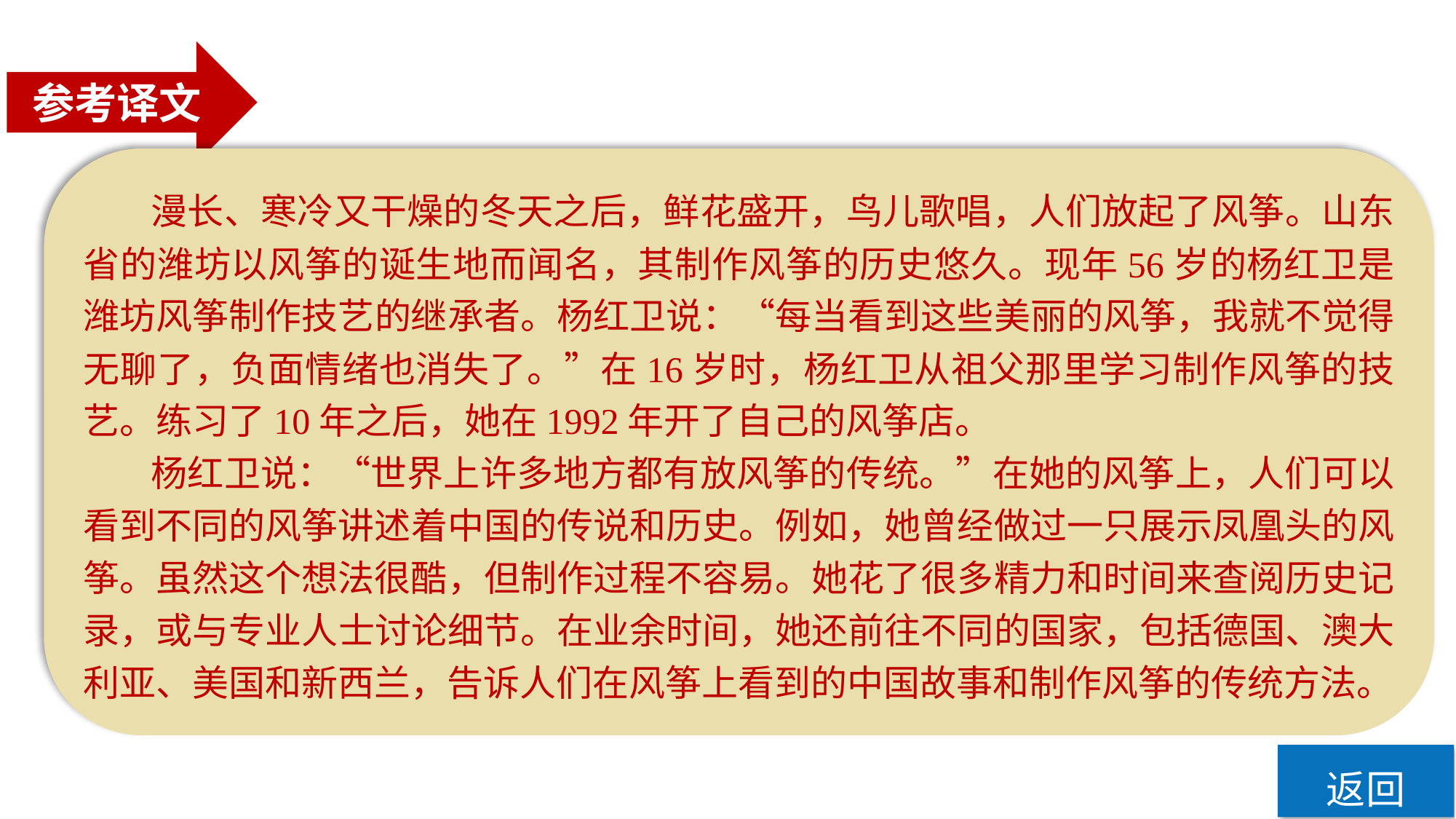

参考译文
       漫长、寒冷又干燥的冬天之后，鲜花盛开，鸟儿歌唱，人们放起了风筝。山东省的潍坊以风筝的诞生地而闻名，其制作风筝的历史悠久。现年56岁的杨红卫是潍坊风筝制作技艺的继承者。杨红卫说：“每当看到这些美丽的风筝，我就不觉得无聊了，负面情绪也消失了。”在16岁时，杨红卫从祖父那里学习制作风筝的技艺。练习了10年之后，她在1992年开了自己的风筝店。
       杨红卫说：“世界上许多地方都有放风筝的传统。”在她的风筝上，人们可以看到不同的风筝讲述着中国的传说和历史。例如，她曾经做过一只展示凤凰头的风筝。虽然这个想法很酷，但制作过程不容易。她花了很多精力和时间来查阅历史记录，或与专业人士讨论细节。在业余时间，她还前往不同的国家，包括德国、澳大利亚、美国和新西兰，告诉人们在风筝上看到的中国故事和制作风筝的传统方法。
返回